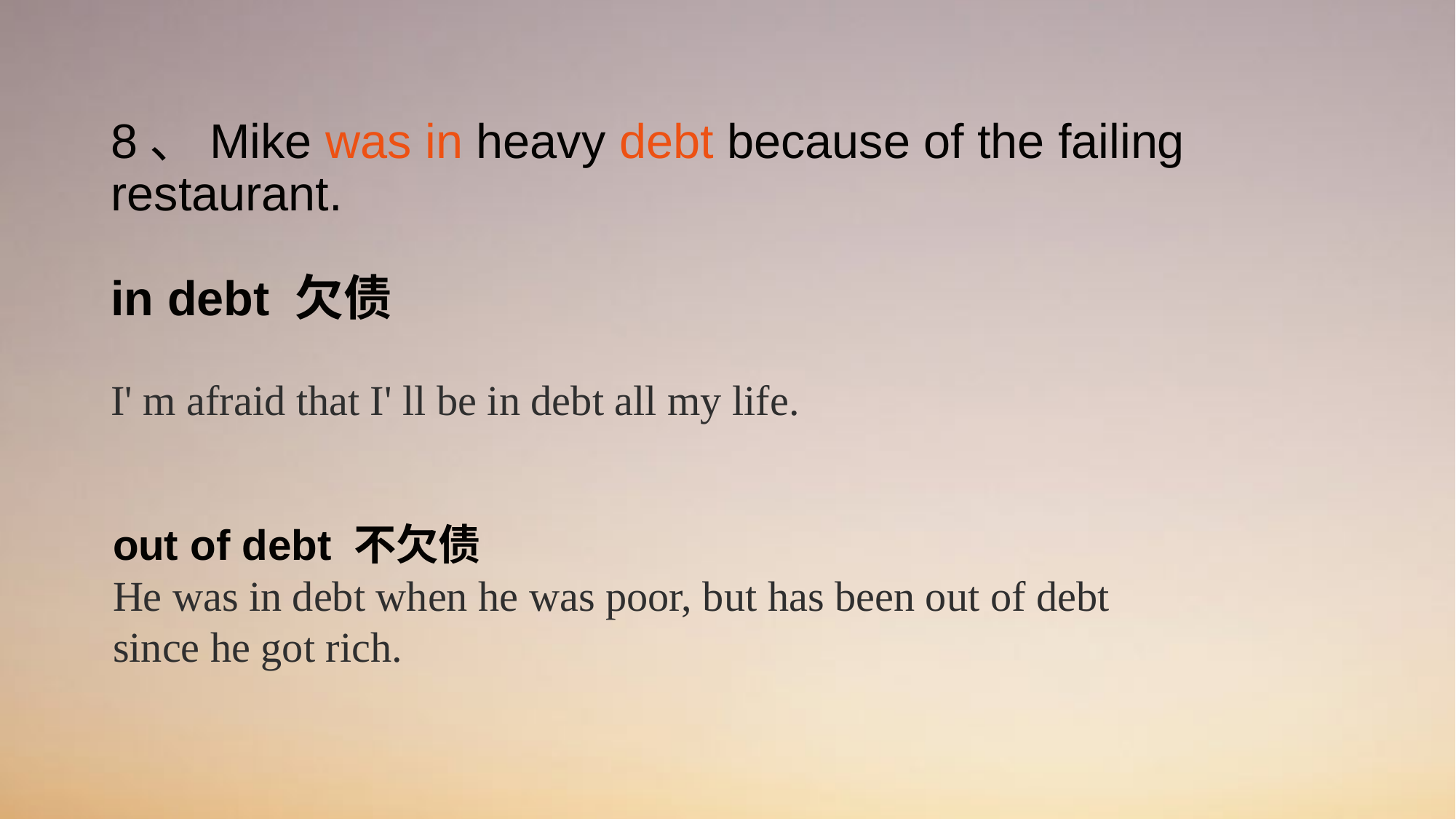

# 8、Mike was in heavy debt because of the failing restaurant. in debt 欠债 I' m afraid that I' ll be in debt all my life.
out of debt 不欠债
He was in debt when he was poor, but has been out of debt since he got rich.